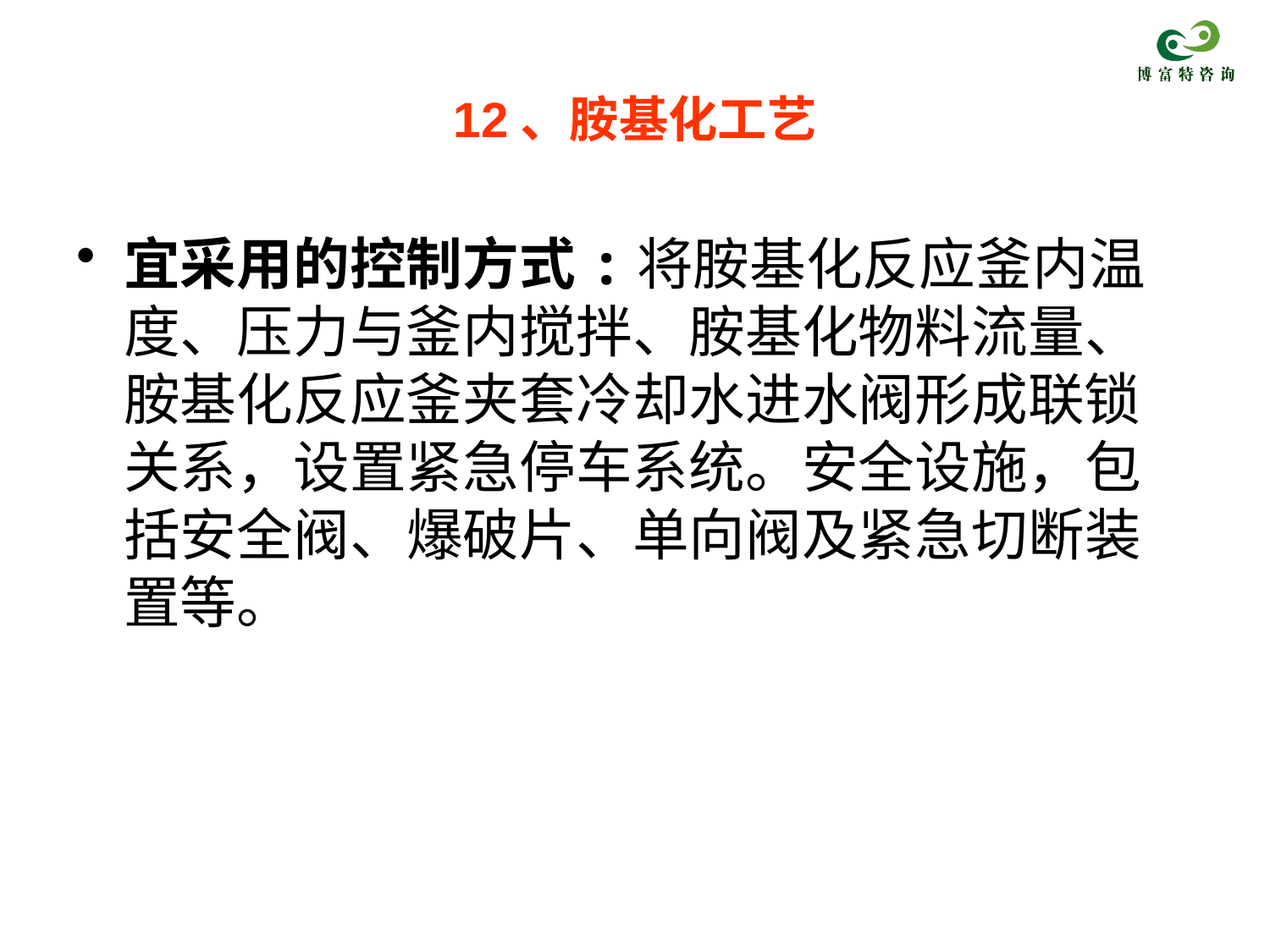

# 12、胺基化工艺
宜采用的控制方式:将胺基化反应釜内温度、压力与釜内搅拌、胺基化物料流量、胺基化反应釜夹套冷却水进水阀形成联锁关系，设置紧急停车系统。安全设施，包括安全阀、爆破片、单向阀及紧急切断装置等。